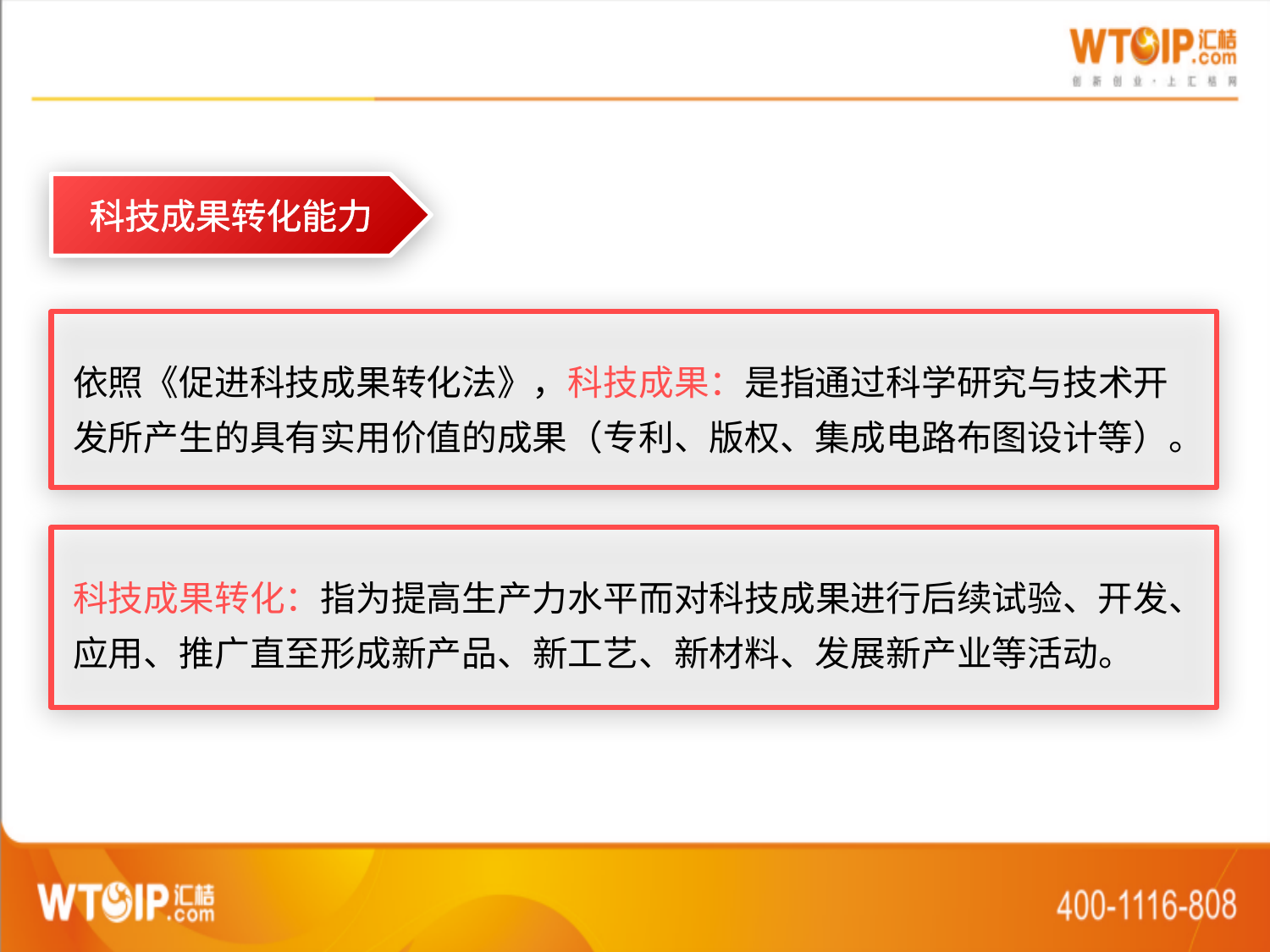

科技成果转化能力

依照《促进科技成果转化法》，科技成果：是指通过科学研究与技术开发所产生的具有实用价值的成果（专利、版权、集成电路布图设计等）。

科技成果转化：指为提高生产力水平而对科技成果进行后续试验、开发、应用、推广直至形成新产品、新工艺、新材料、发展新产业等活动。